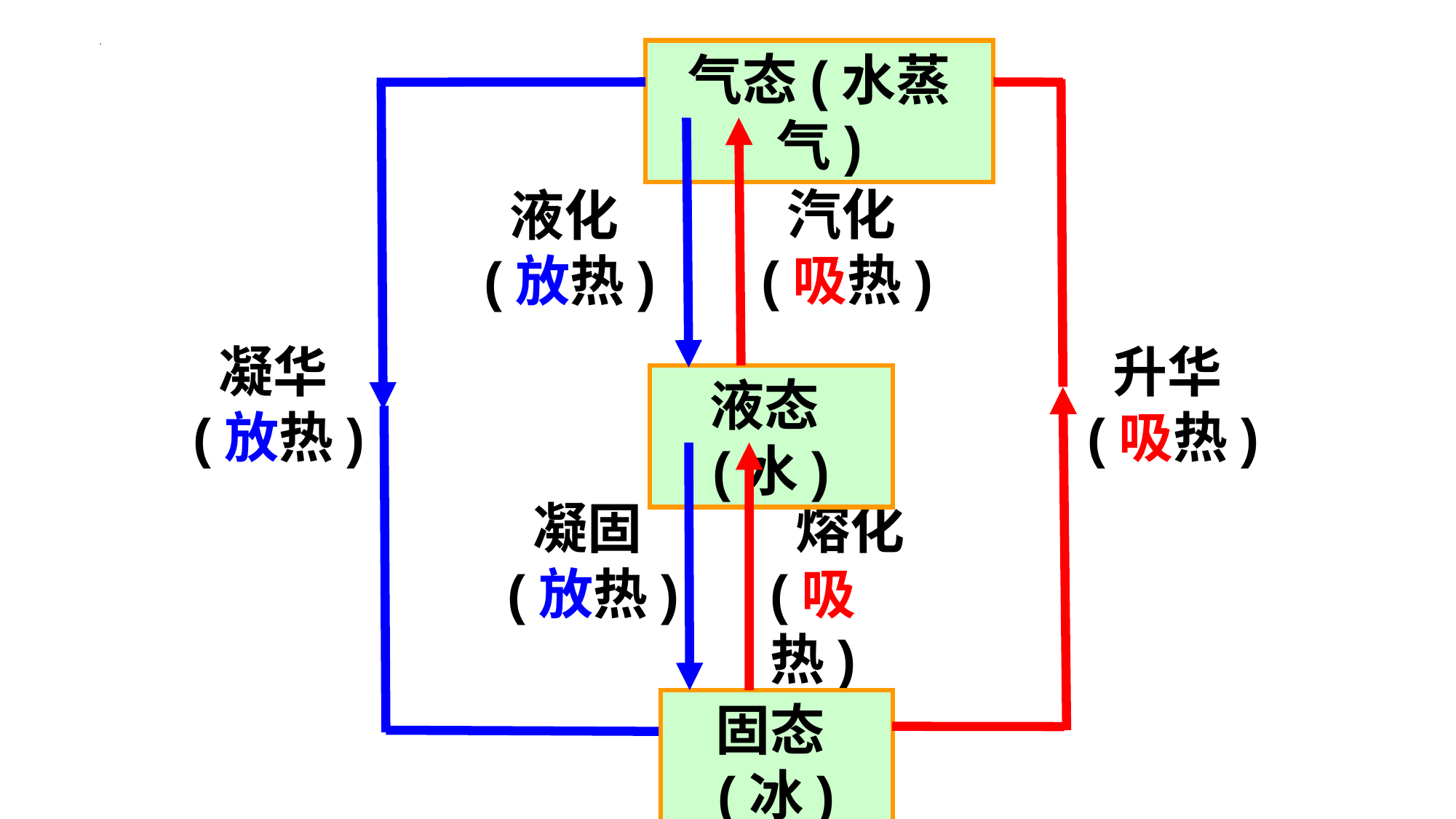

气态(水蒸气)

 汽化
(吸热)
 液化
(放热)
 凝华
(放热)
 升华
(吸热)
液态(水)

 凝固
(放热)
 熔化
(吸热)
固态(冰)